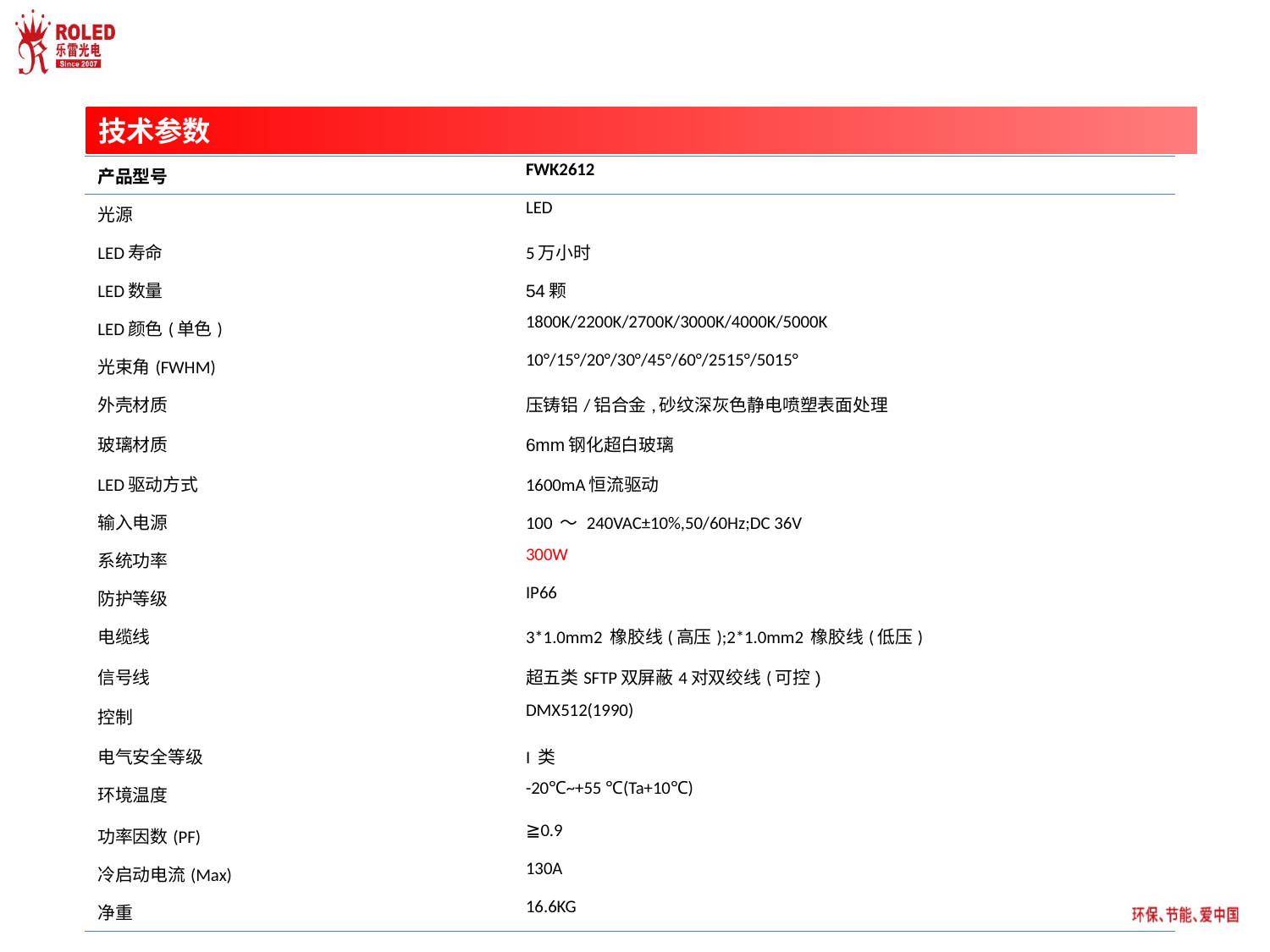

技术参数
| 产品型号 | FWK2612 |
| --- | --- |
| 光源 | LED |
| LED寿命 | 5万小时 |
| LED数量 | 54颗 |
| LED颜色(单色) | 1800K/2200K/2700K/3000K/4000K/5000K |
| 光束角(FWHM) | 10°/15°/20°/30°/45°/60°/2515°/5015° |
| 外壳材质 | 压铸铝/铝合金,砂纹深灰色静电喷塑表面处理 |
| 玻璃材质 | 6mm钢化超白玻璃 |
| LED驱动方式 | 1600mA恒流驱动 |
| 输入电源 | 100 ～ 240VAC±10%,50/60Hz;DC 36V |
| 系统功率 | 300W |
| 防护等级 | IP66 |
| 电缆线 | 3\*1.0mm2 橡胶线(高压);2\*1.0mm2 橡胶线(低压) |
| 信号线 | 超五类SFTP双屏蔽4对双绞线(可控) |
| 控制 | DMX512(1990) |
| 电气安全等级 | I 类 |
| 环境温度 | -20℃~+55 ℃(Ta+10℃) |
| 功率因数(PF) | ≧0.9 |
| 冷启动电流(Max) | 130A |
| 净重 | 16.6KG |